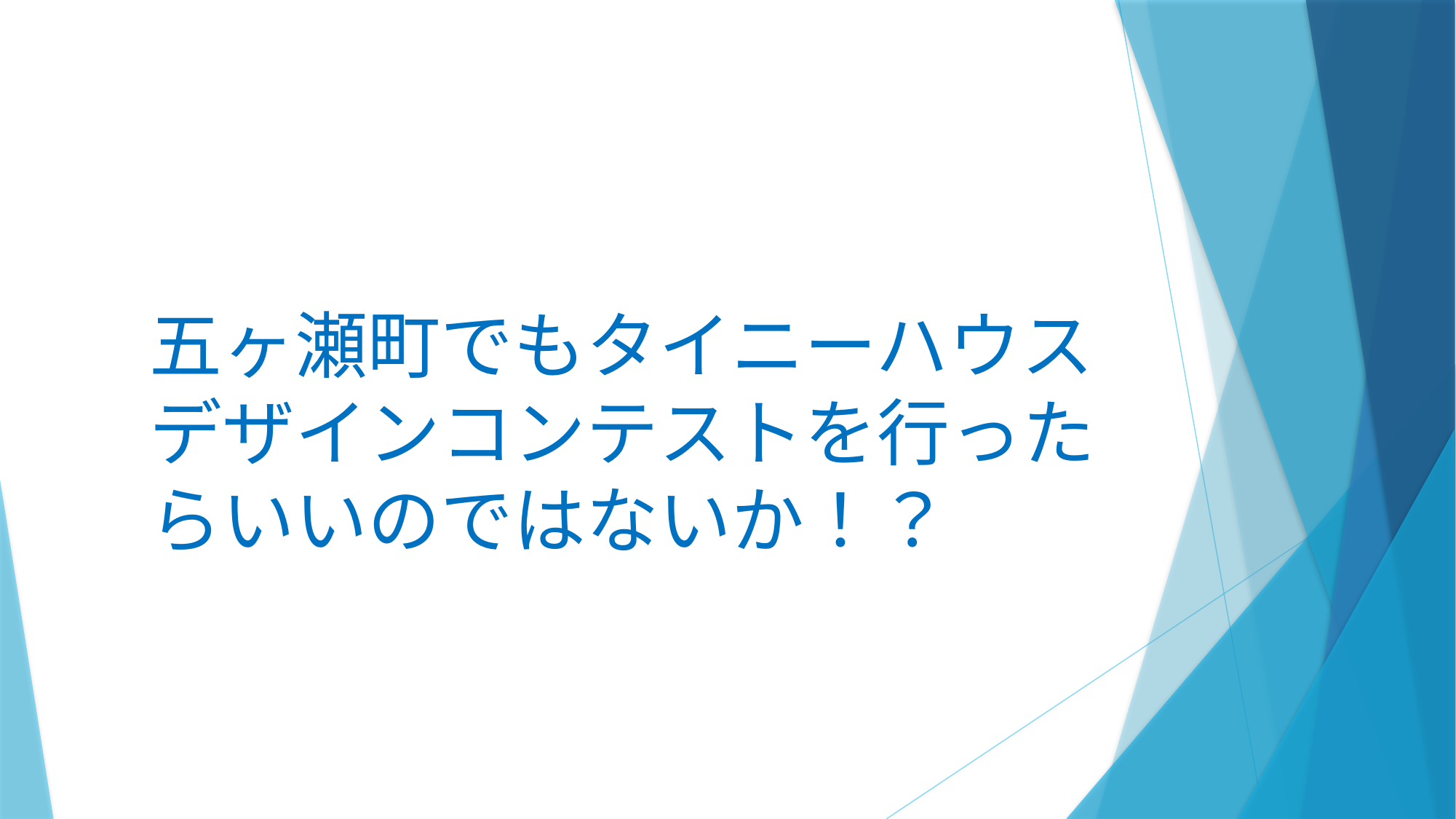

五ヶ瀬町でもタイニーハウスデザインコンテストを行ったらいいのではないか！？